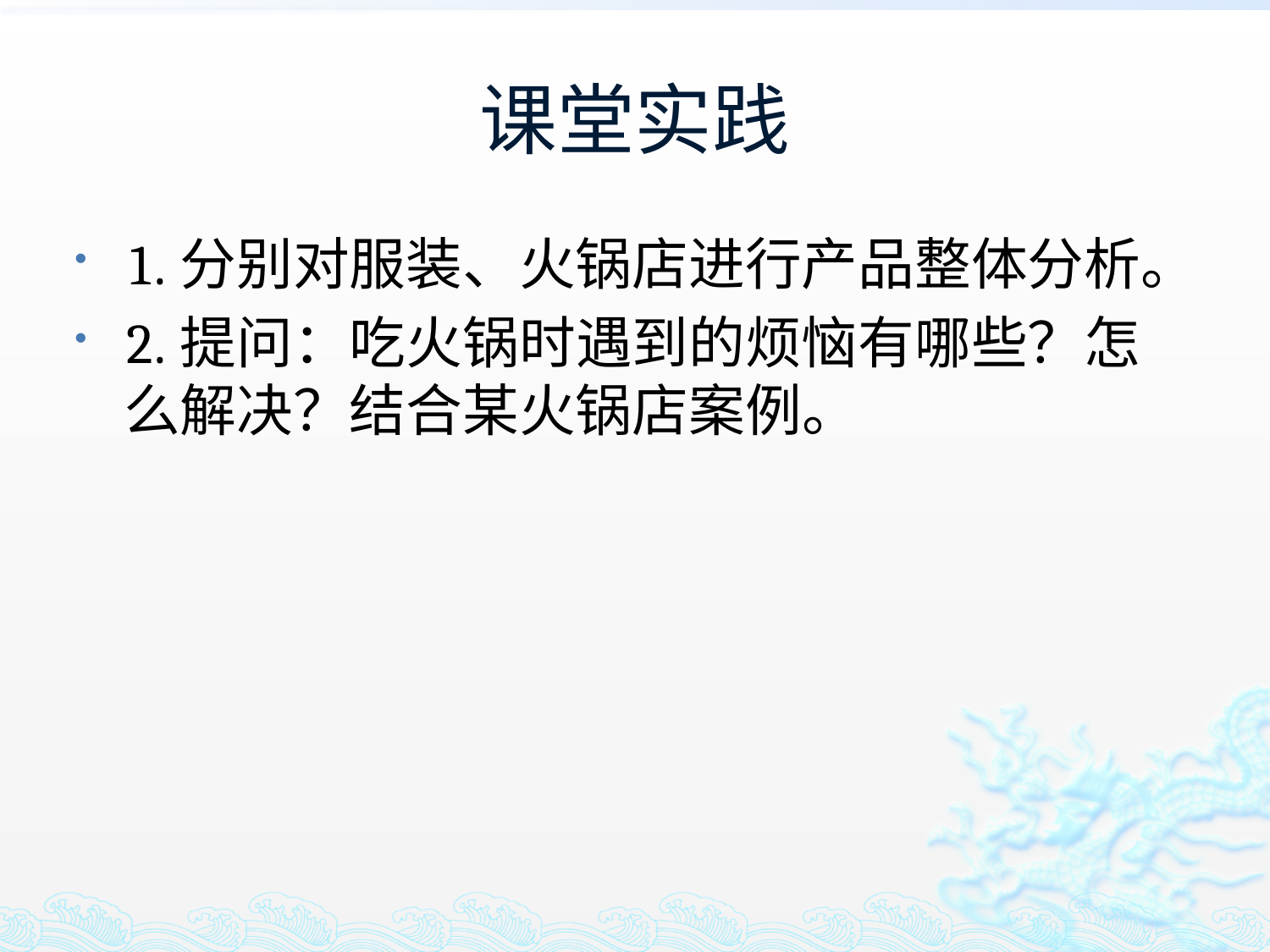

# 课堂实践
1.分别对服装、火锅店进行产品整体分析。
2.提问：吃火锅时遇到的烦恼有哪些？怎么解决？结合某火锅店案例。